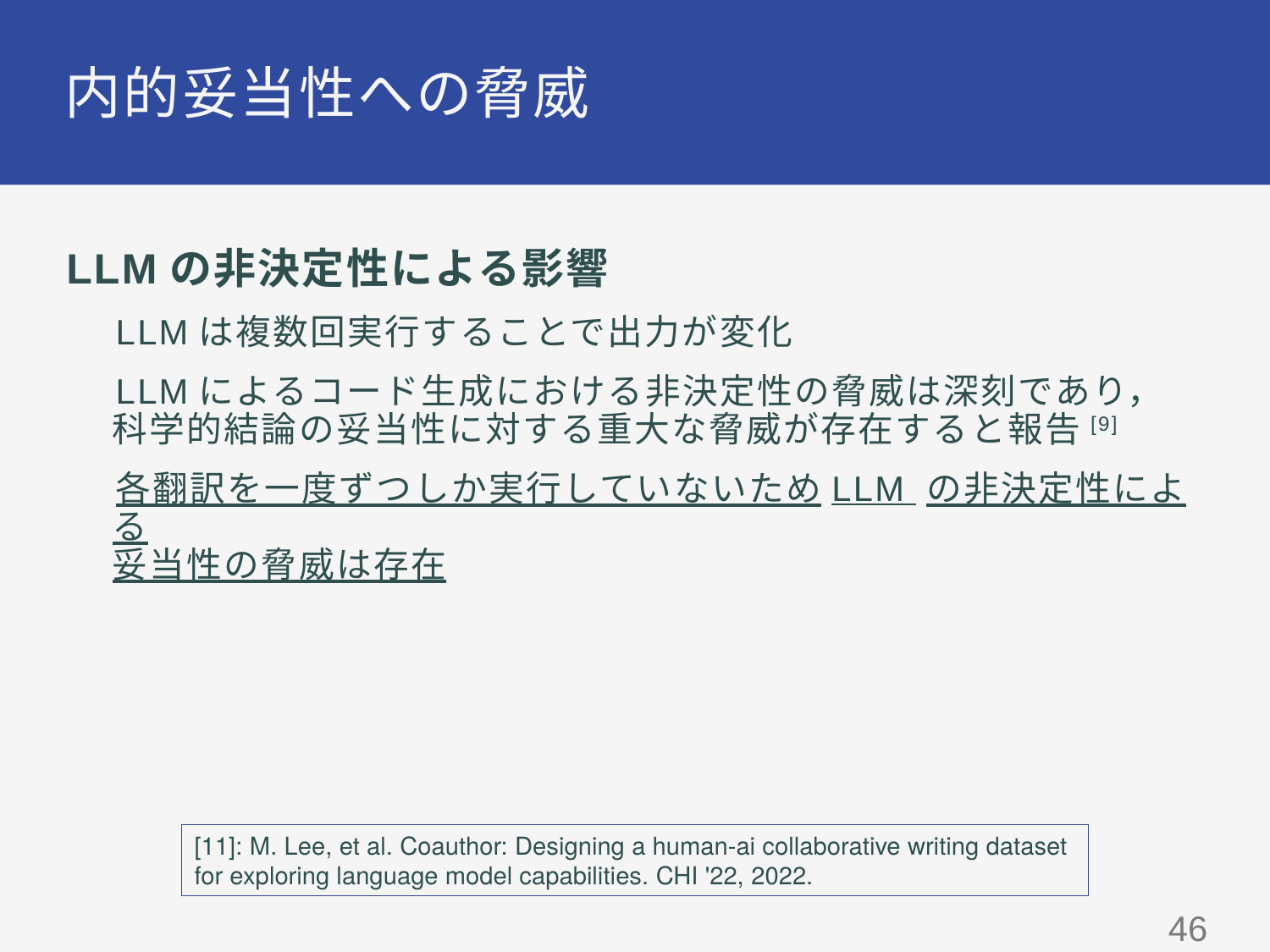

# 内的妥当性への脅威
LLMの非決定性による影響
LLMは複数回実行することで出力が変化
LLMによるコード生成における非決定性の脅威は深刻であり，
科学的結論の妥当性に対する重大な脅威が存在すると報告[9]
各翻訳を一度ずつしか実行していないためLLM の非決定性による
妥当性の脅威は存在
[11]: M. Lee, et al. Coauthor: Designing a human-ai collaborative writing dataset
for exploring language model capabilities. CHI '22, 2022.
46